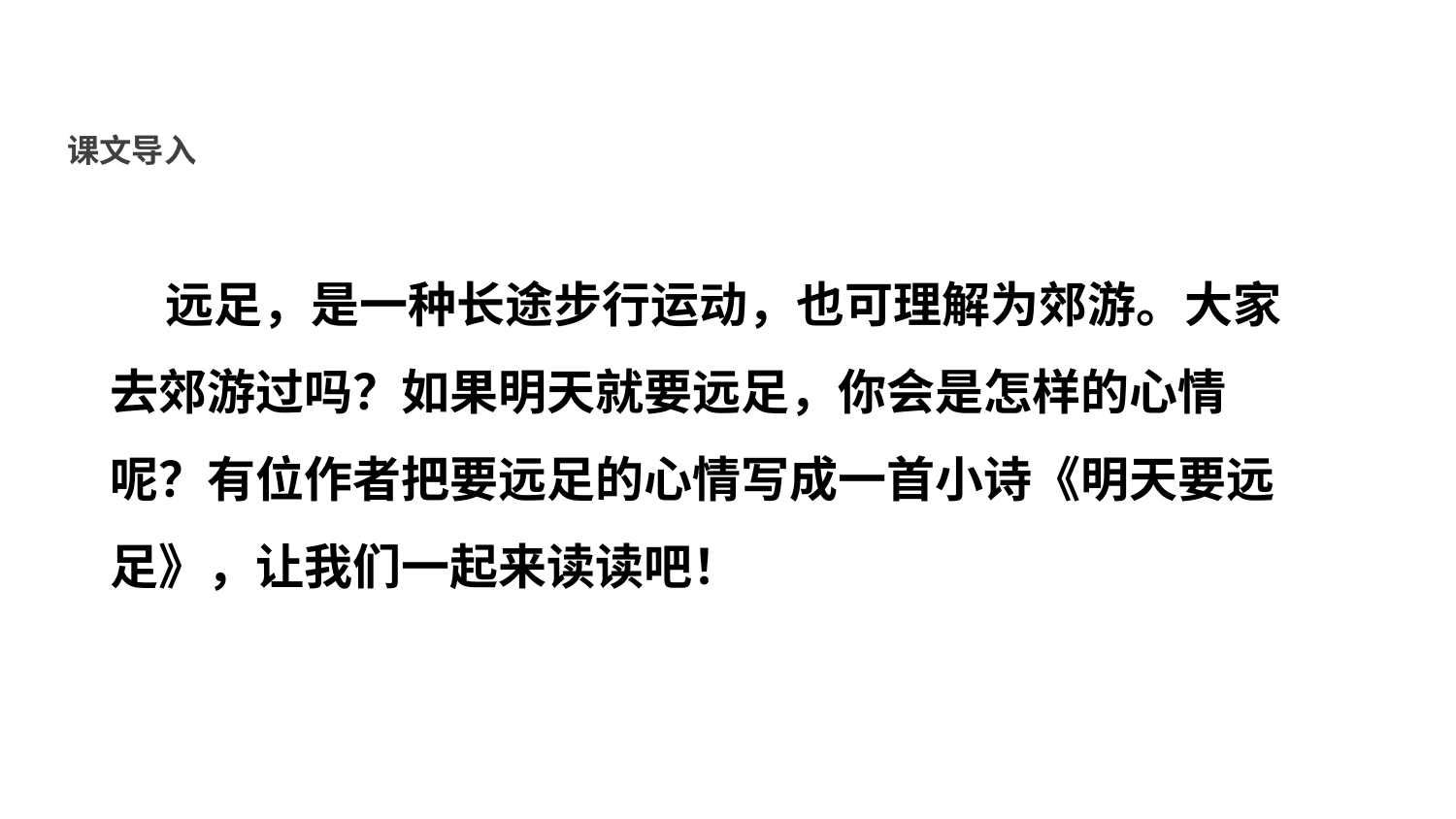

课文导入
    远足，是一种长途步行运动，也可理解为郊游。大家去郊游过吗？如果明天就要远足，你会是怎样的心情呢？有位作者把要远足的心情写成一首小诗《明天要远足》，让我们一起来读读吧！